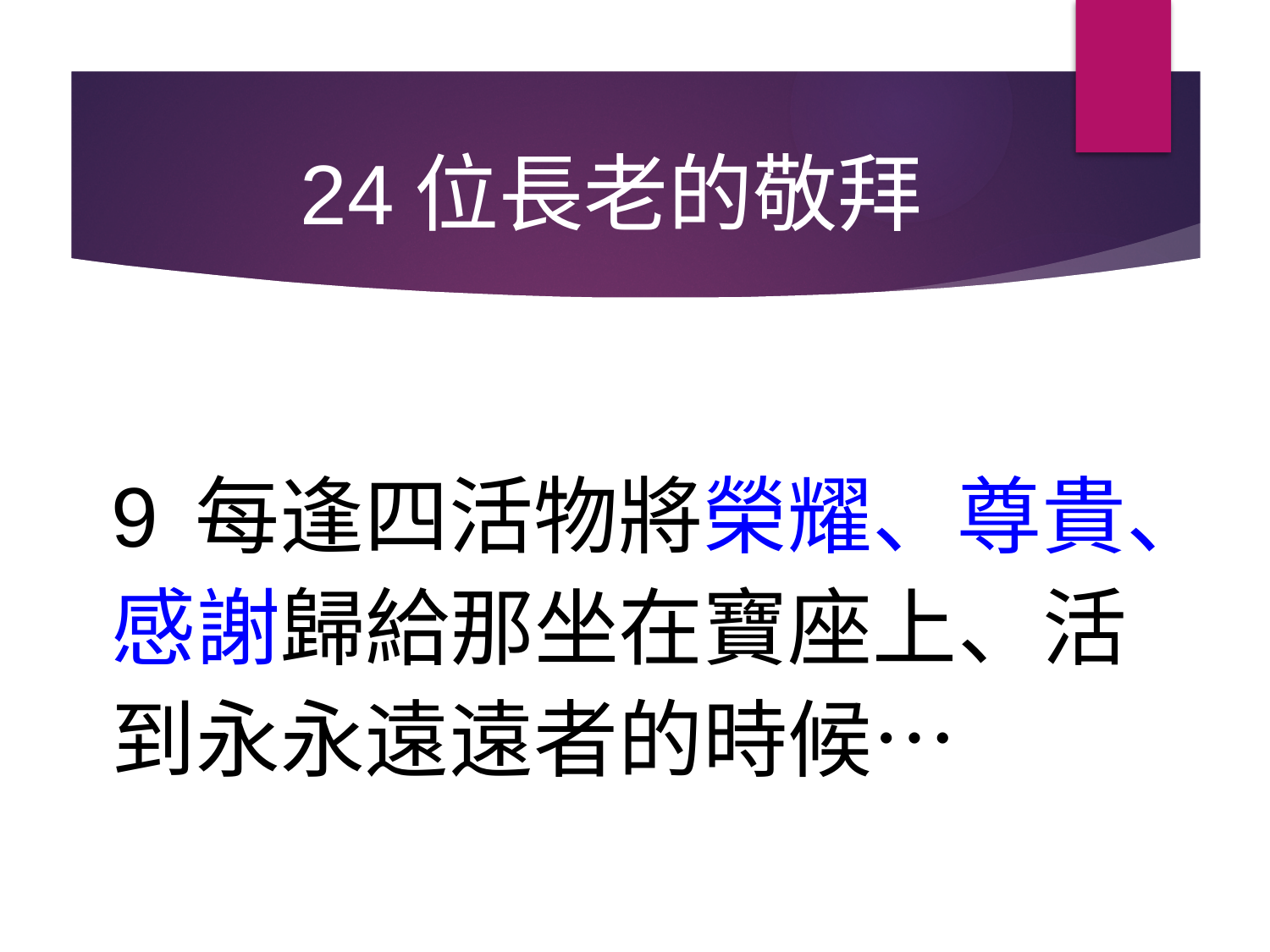

# 24位長老的敬拜
9 每逢四活物將榮耀、尊貴、感謝歸給那坐在寶座上、活到永永遠遠者的時候…